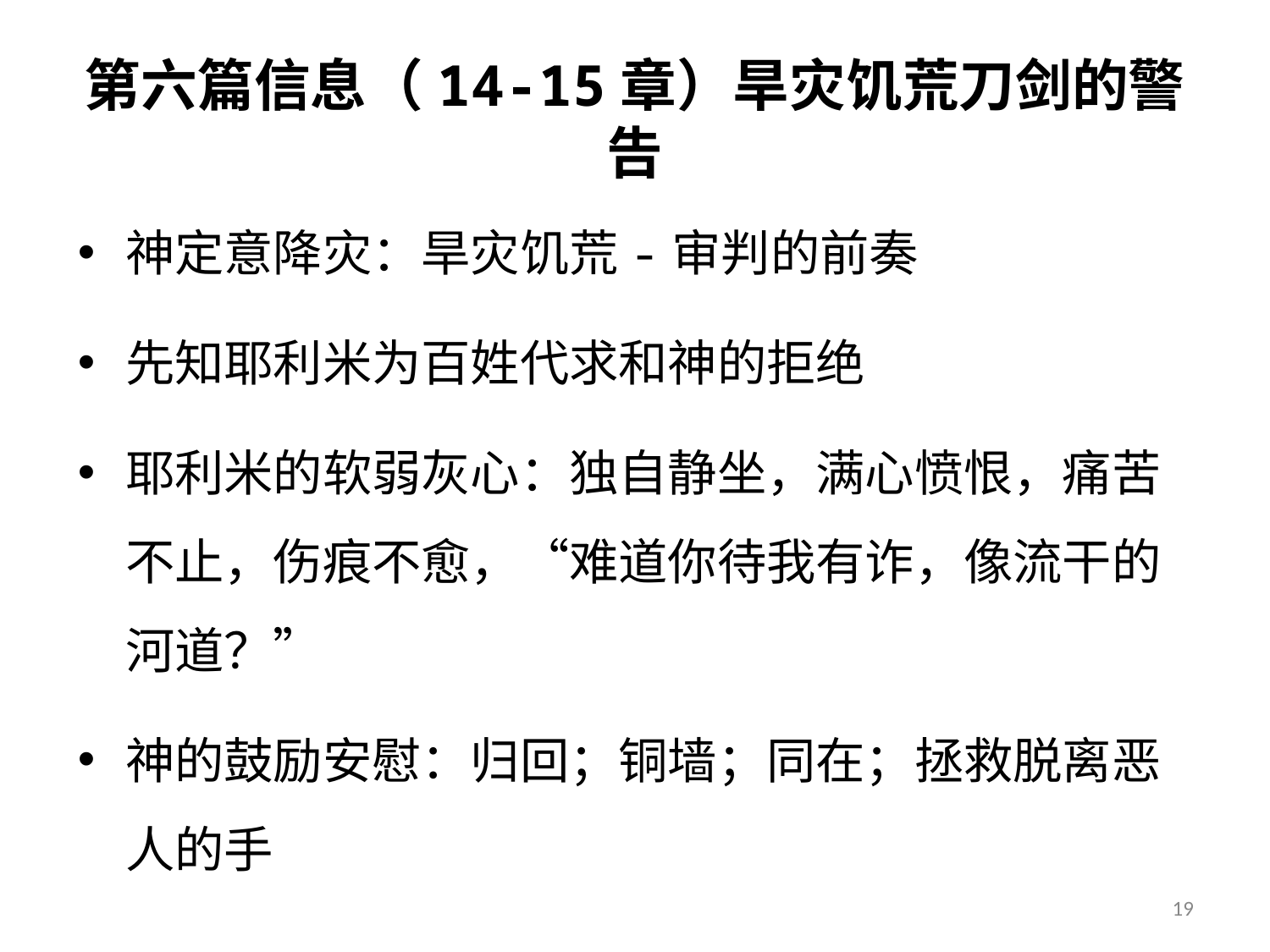

# 第六篇信息（14-15章）旱灾饥荒刀剑的警告
神定意降灾：旱灾饥荒-审判的前奏
先知耶利米为百姓代求和神的拒绝
耶利米的软弱灰心：独自静坐，满心愤恨，痛苦不止，伤痕不愈，“难道你待我有诈，像流干的河道？”
神的鼓励安慰：归回；铜墙；同在；拯救脱离恶人的手
19